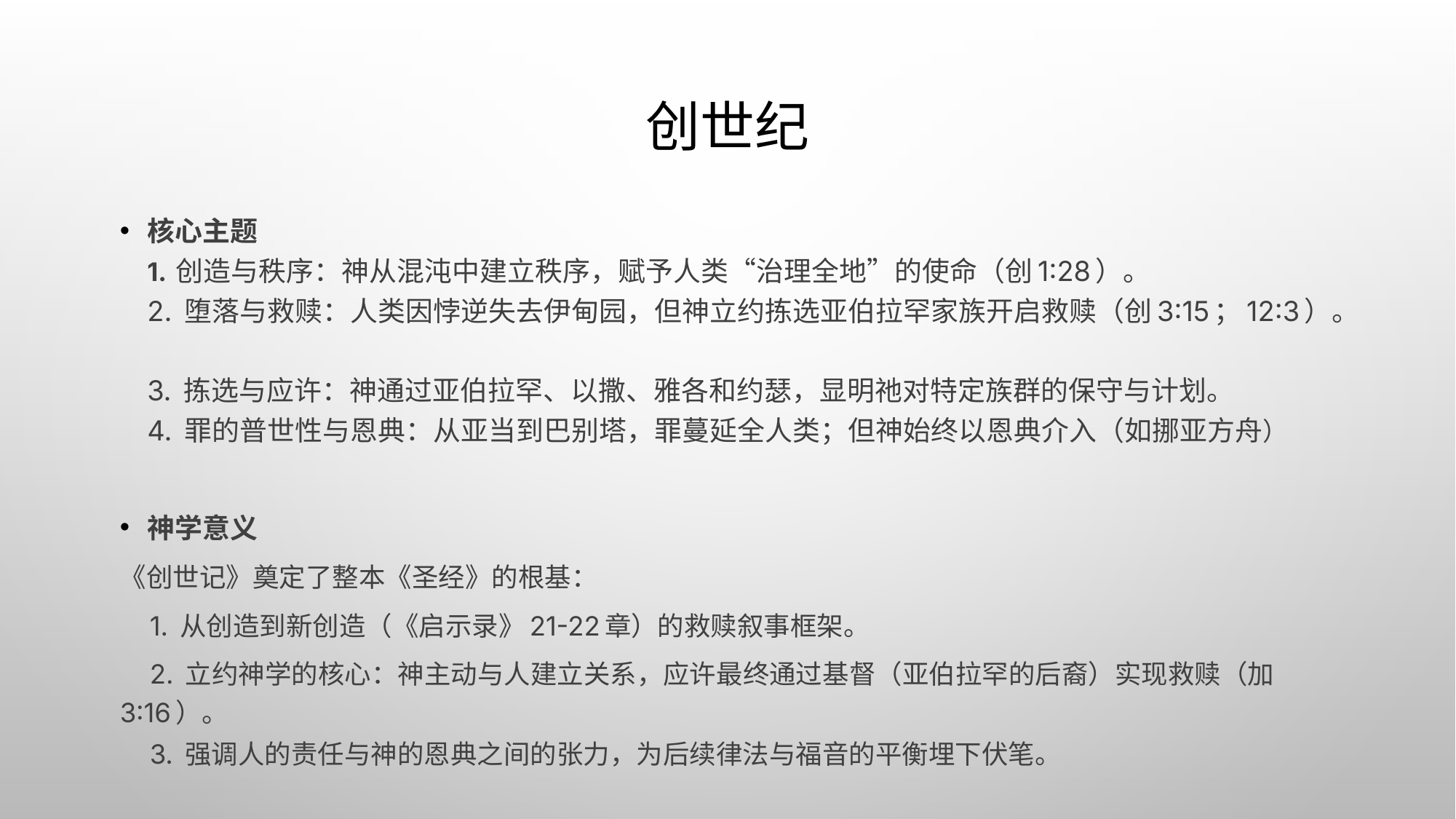

# 创世纪

核心主题
1. 创造与秩序：神从混沌中建立秩序，赋予人类“治理全地”的使命（创1:28）。
2. 堕落与救赎：人类因悖逆失去伊甸园，但神立约拣选亚伯拉罕家族开启救赎（创3:15；12:3）。
3. 拣选与应许：神通过亚伯拉罕、以撒、雅各和约瑟，显明祂对特定族群的保守与计划。
4. 罪的普世性与恩典：从亚当到巴别塔，罪蔓延全人类；但神始终以恩典介入（如挪亚方舟）

神学意义
《创世记》奠定了整本《圣经》的根基：
    1. 从创造到新创造（《启示录》21-22章）的救赎叙事框架。
    2. 立约神学的核心：神主动与人建立关系，应许最终通过基督（亚伯拉罕的后裔）实现救赎（加3:16）。
    3. 强调人的责任与神的恩典之间的张力，为后续律法与福音的平衡埋下伏笔。